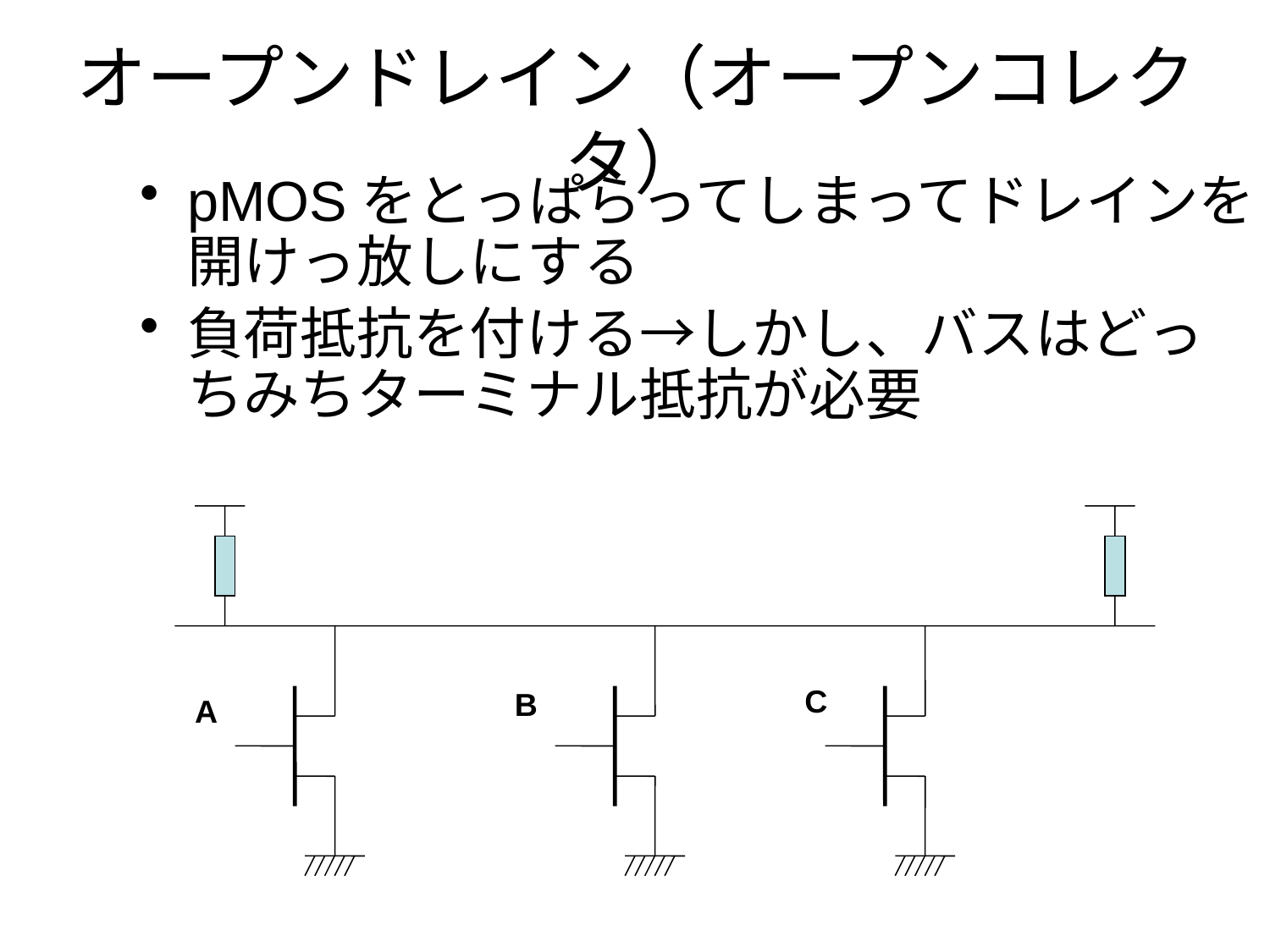

# オープンドレイン（オープンコレクタ）
pMOSをとっぱらってしまってドレインを開けっ放しにする
負荷抵抗を付ける→しかし、バスはどっちみちターミナル抵抗が必要

C
B
A